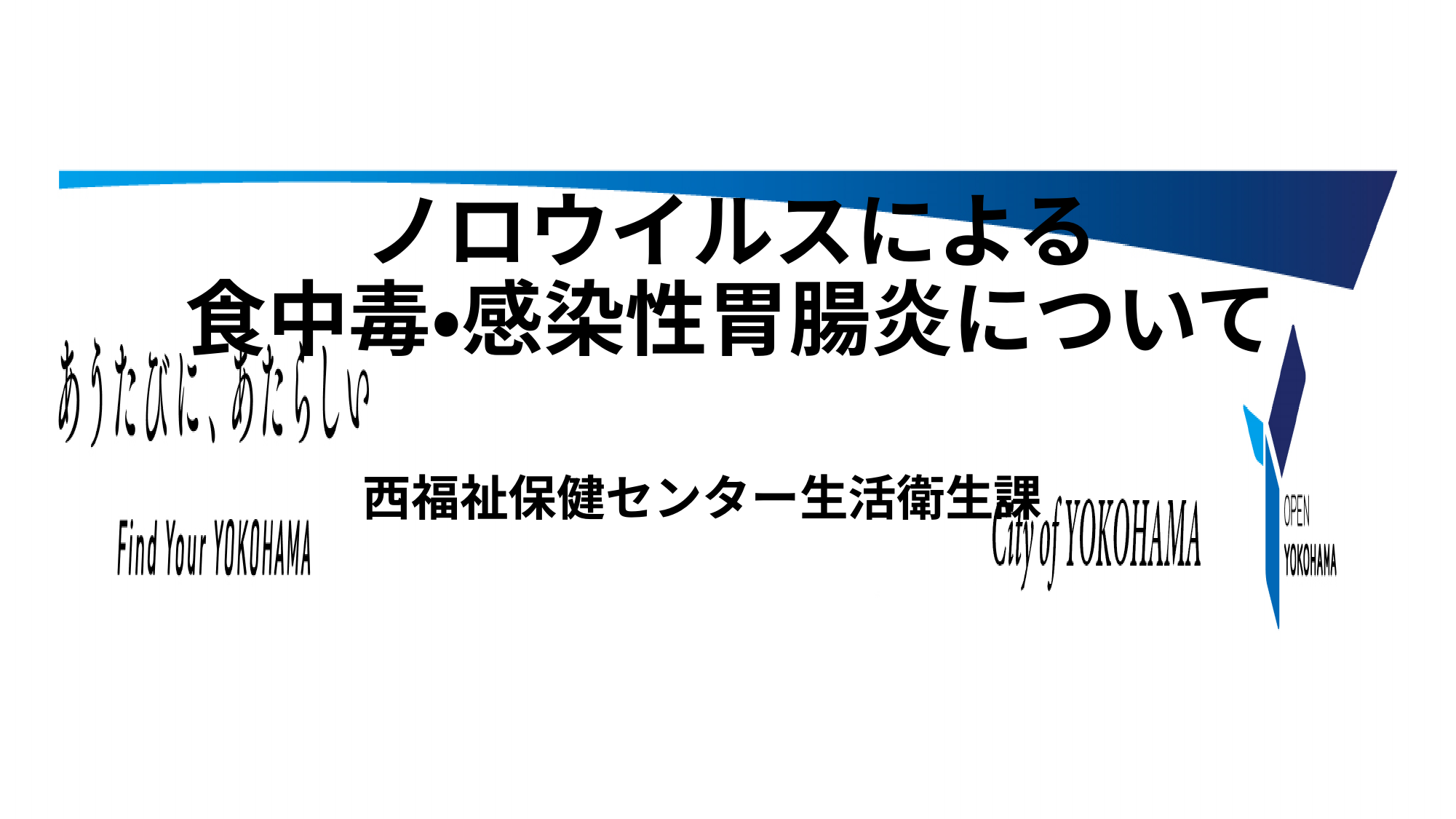

# ノロウイルスによる 食中毒・感染性胃腸炎について
西福祉保健センター生活衛生課